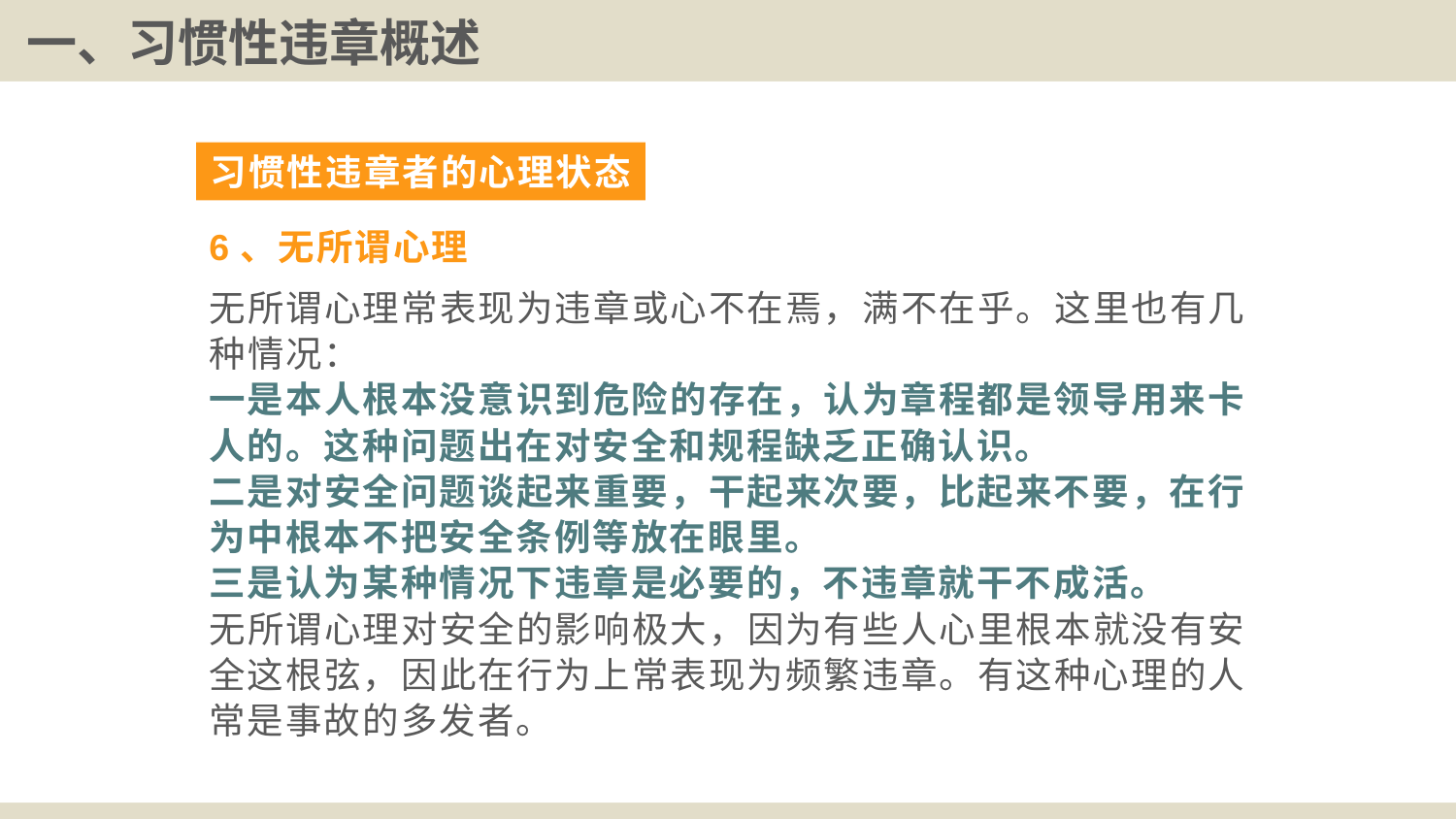

# 一、习惯性违章概述
习惯性违章者的心理状态
6、无所谓心理
无所谓心理常表现为违章或心不在焉，满不在乎。这里也有几种情况：
一是本人根本没意识到危险的存在，认为章程都是领导用来卡人的。这种问题出在对安全和规程缺乏正确认识。
二是对安全问题谈起来重要，干起来次要，比起来不要，在行为中根本不把安全条例等放在眼里。
三是认为某种情况下违章是必要的，不违章就干不成活。
无所谓心理对安全的影响极大，因为有些人心里根本就没有安全这根弦，因此在行为上常表现为频繁违章。有这种心理的人常是事故的多发者。